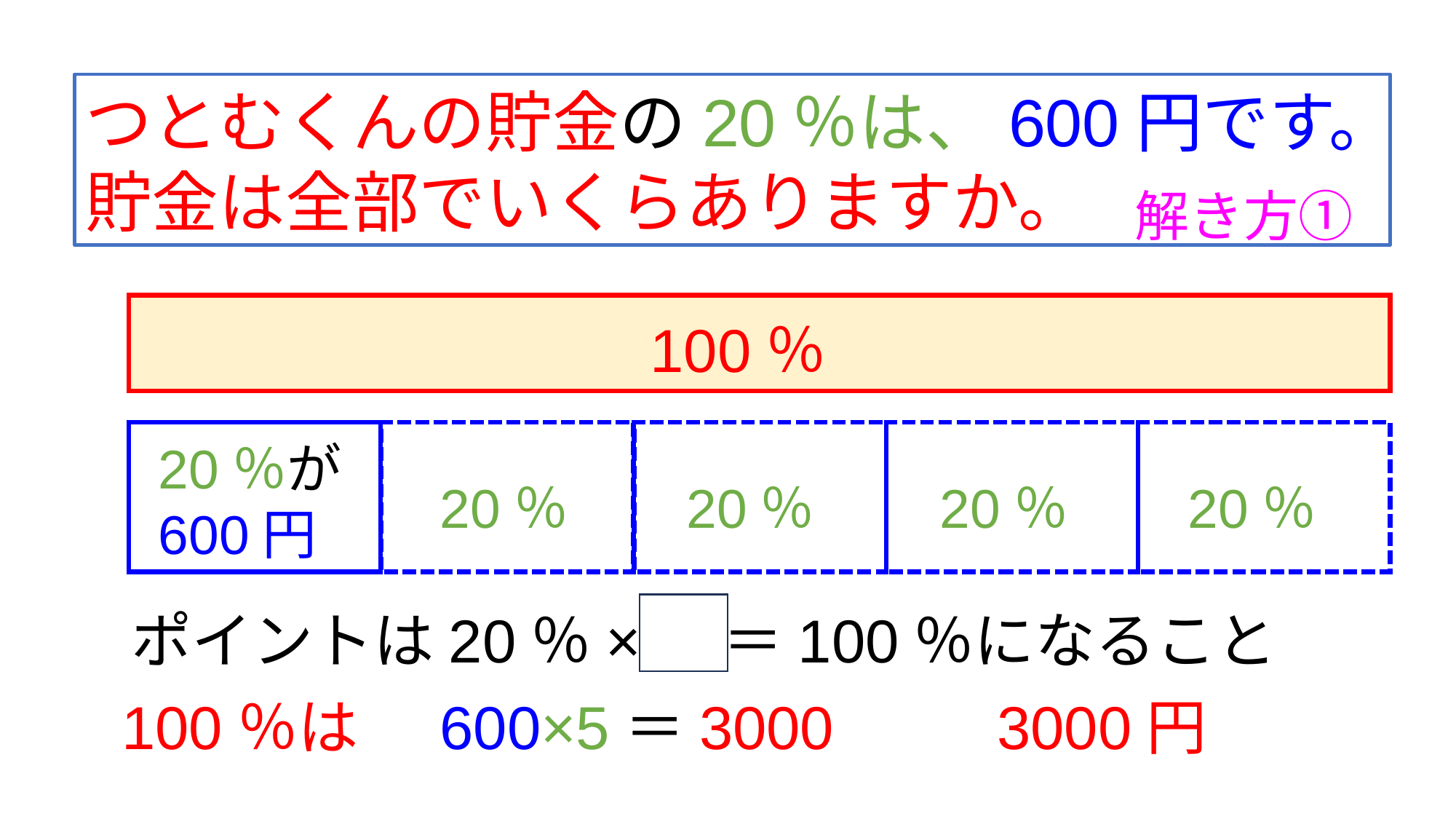

つとむくんの貯金の20％は、600円です。貯金は全部でいくらありますか。
解き方①

100％

20％が
600円
20％
20％
20％
20％

ポイントは20％× 5 ＝100％になること
100％は
600×5＝3000
3000円